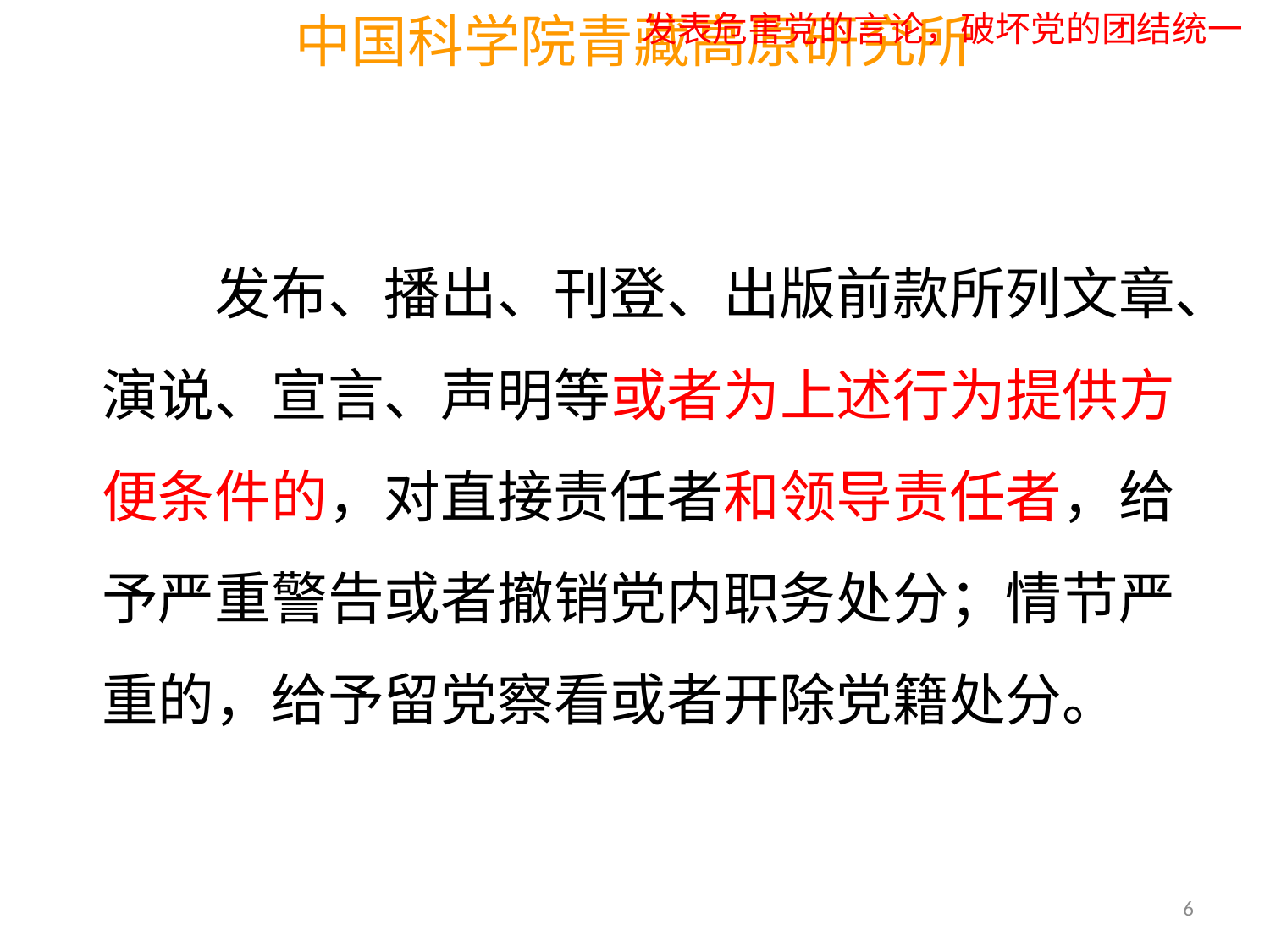

发表危害党的言论，破坏党的团结统一
　　发布、播出、刊登、出版前款所列文章、演说、宣言、声明等或者为上述行为提供方便条件的，对直接责任者和领导责任者，给予严重警告或者撤销党内职务处分；情节严重的，给予留党察看或者开除党籍处分。
6